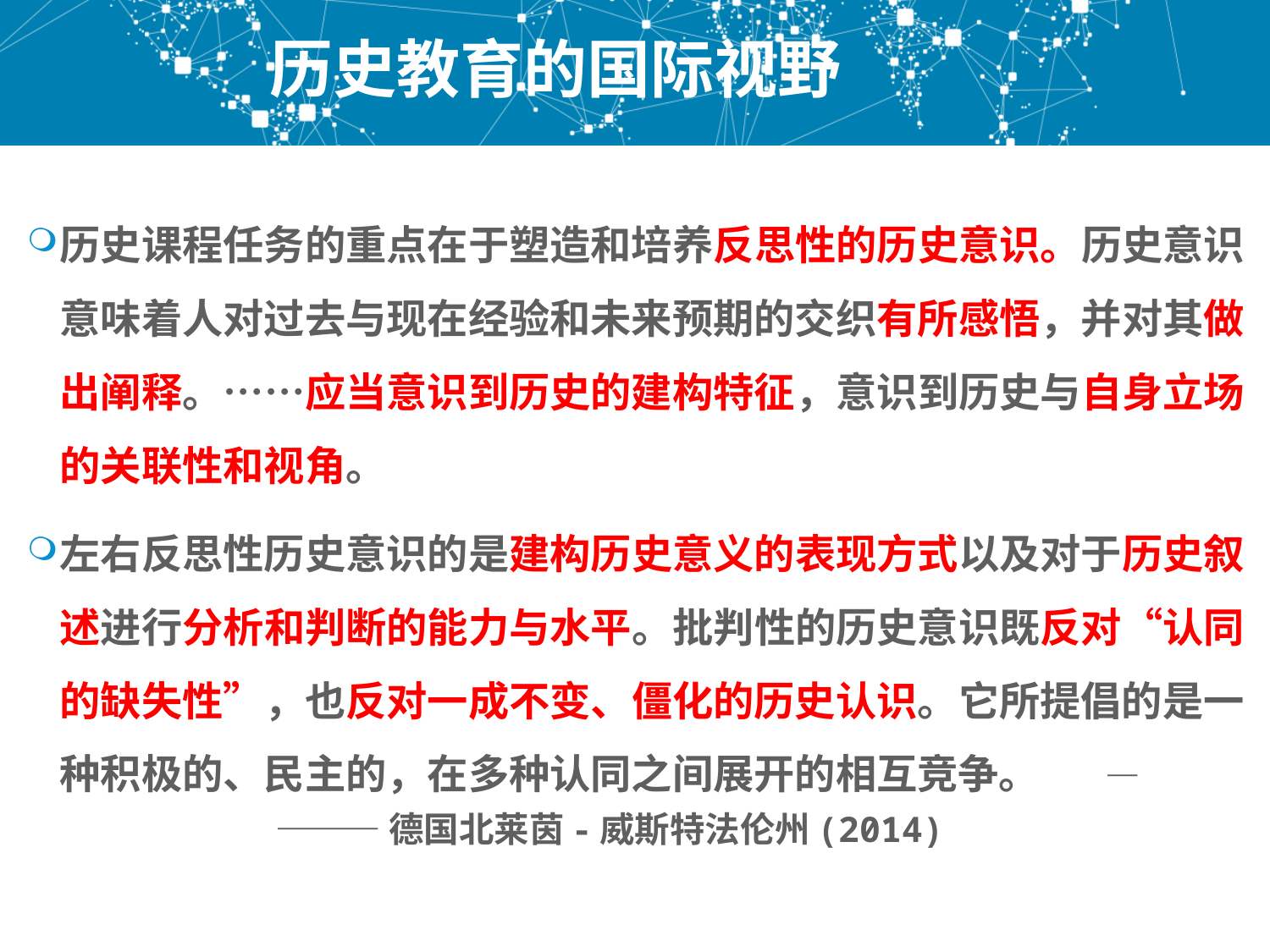

# 历史教育的国际视野
历史课程任务的重点在于塑造和培养反思性的历史意识。历史意识意味着人对过去与现在经验和未来预期的交织有所感悟，并对其做出阐释。……应当意识到历史的建构特征，意识到历史与自身立场的关联性和视角。
左右反思性历史意识的是建构历史意义的表现方式以及对于历史叙述进行分析和判断的能力与水平。批判性的历史意识既反对“认同的缺失性”，也反对一成不变、僵化的历史认识。它所提倡的是一种积极的、民主的，在多种认同之间展开的相互竞争。       —
                               ———德国北莱茵-威斯特法伦州(2014)